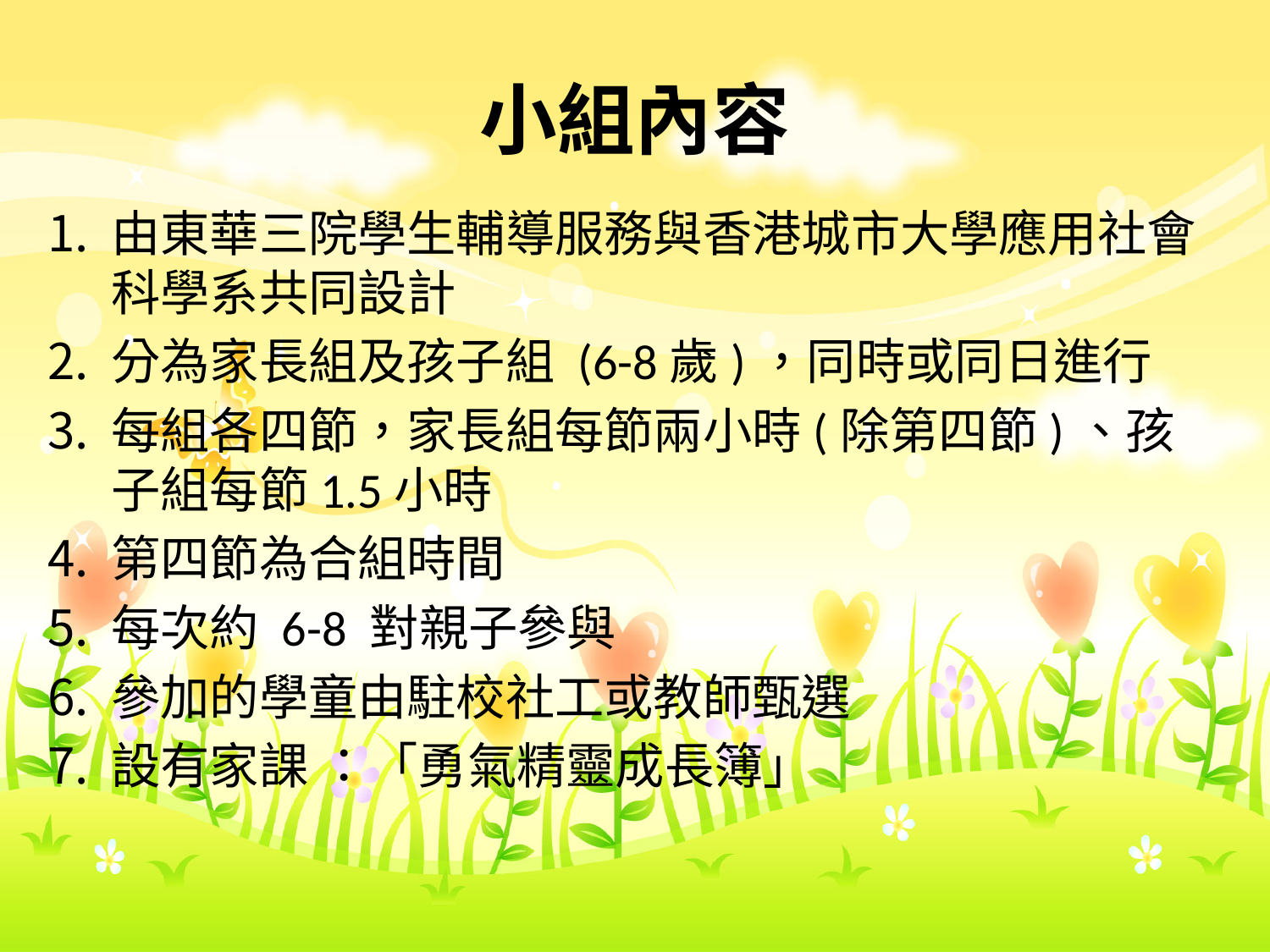

# 小組內容
由東華三院學生輔導服務與香港城市大學應用社會科學系共同設計
分為家長組及孩子組 (6-8歲)，同時或同日進行
每組各四節，家長組每節兩小時(除第四節)、孩子組每節1.5小時
第四節為合組時間
每次約 6-8 對親子參與
參加的學童由駐校社工或教師甄選
設有家課 ：「勇氣精靈成長簿」